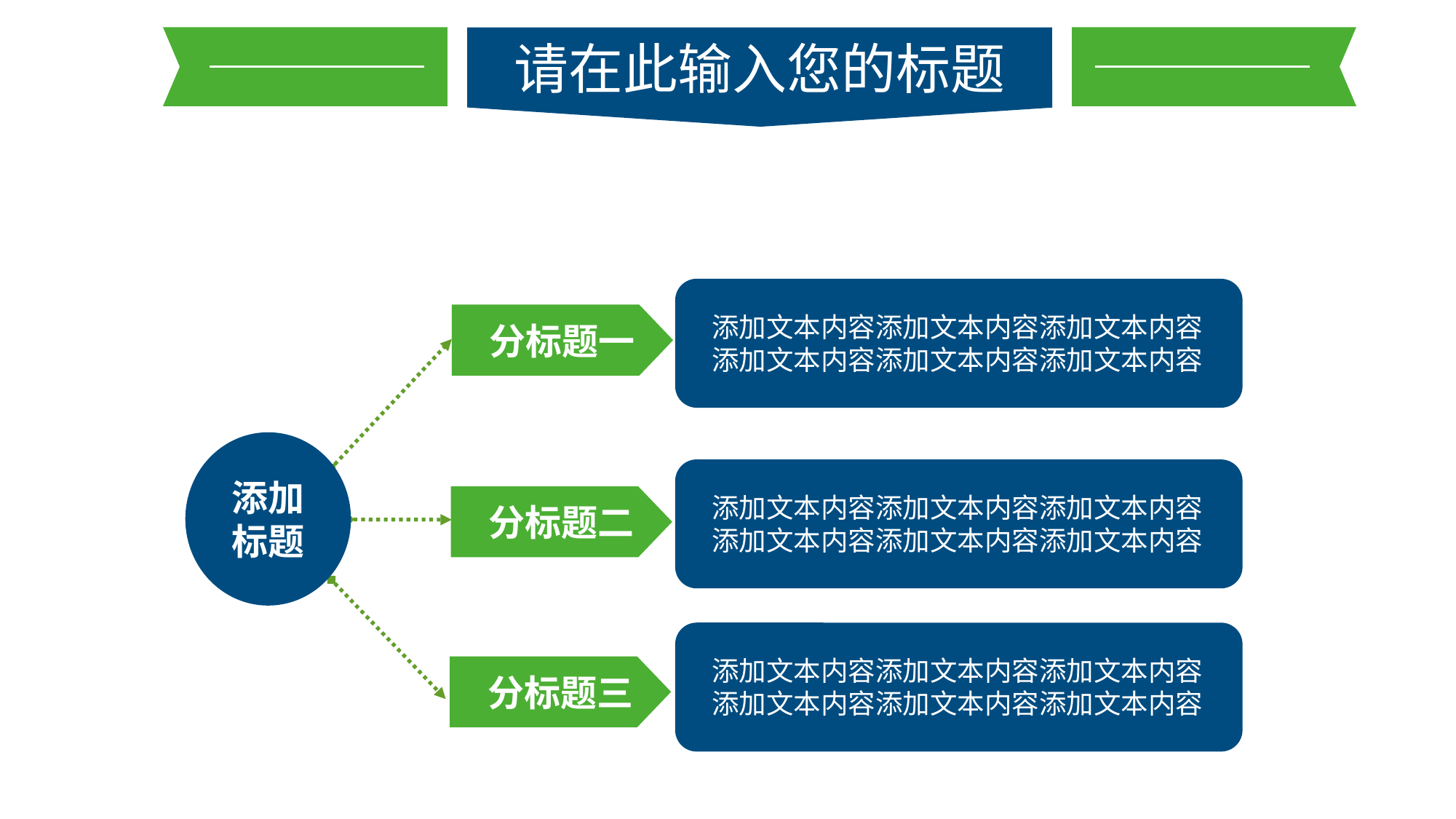

请在此输入您的标题

 分标题一
添加文本内容添加文本内容添加文本内容
添加文本内容添加文本内容添加文本内容

添加
标题

添加文本内容添加文本内容添加文本内容
添加文本内容添加文本内容添加文本内容
 分标题二

添加文本内容添加文本内容添加文本内容
添加文本内容添加文本内容添加文本内容
 分标题三